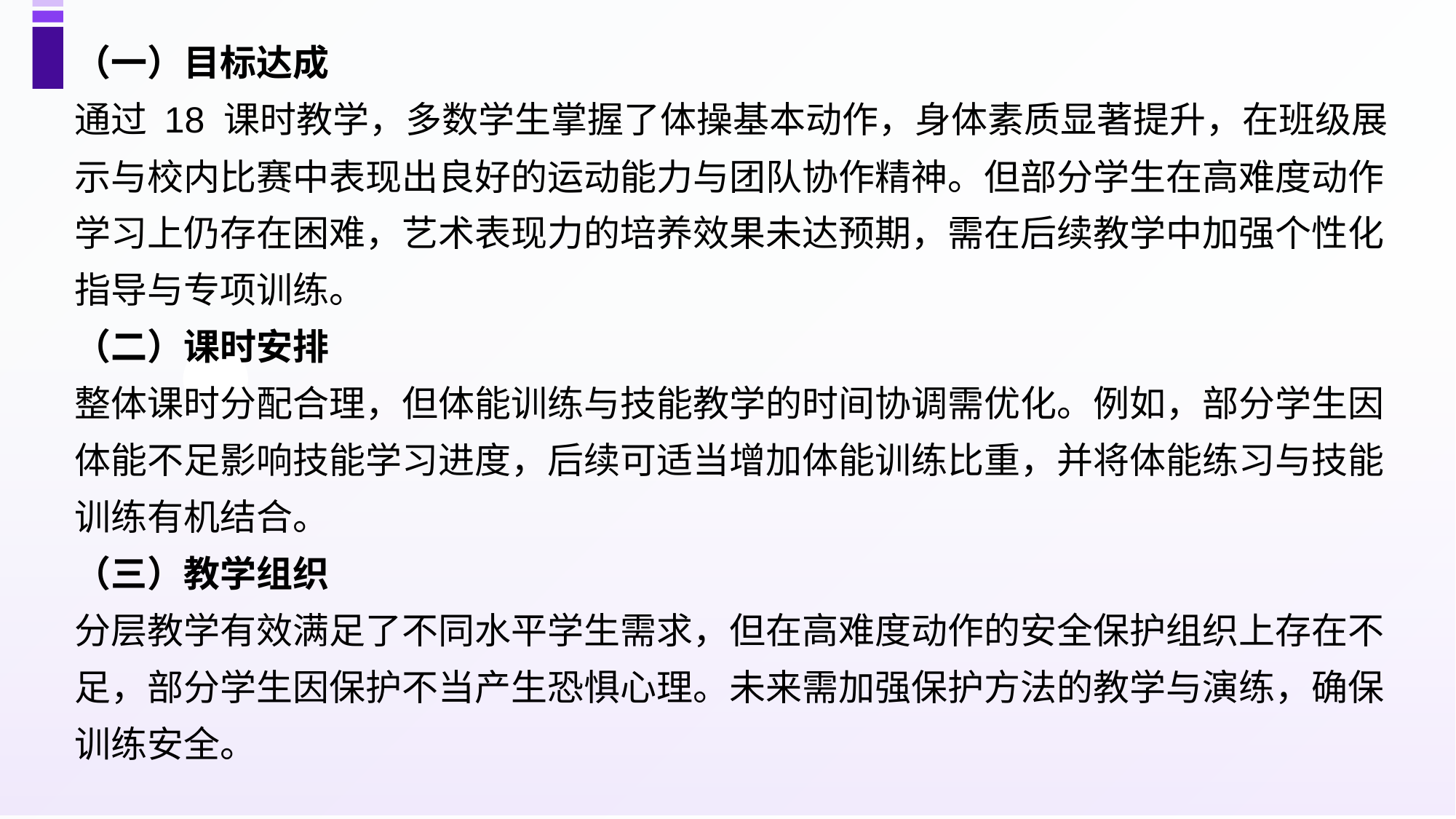

（一）目标达成​
通过 18 课时教学，多数学生掌握了体操基本动作，身体素质显著提升，在班级展示与校内比赛中表现出良好的运动能力与团队协作精神。但部分学生在高难度动作学习上仍存在困难，艺术表现力的培养效果未达预期，需在后续教学中加强个性化指导与专项训练。​
（二）课时安排​
整体课时分配合理，但体能训练与技能教学的时间协调需优化。例如，部分学生因体能不足影响技能学习进度，后续可适当增加体能训练比重，并将体能练习与技能训练有机结合。​
（三）教学组织​
分层教学有效满足了不同水平学生需求，但在高难度动作的安全保护组织上存在不足，部分学生因保护不当产生恐惧心理。未来需加强保护方法的教学与演练，确保训练安全。